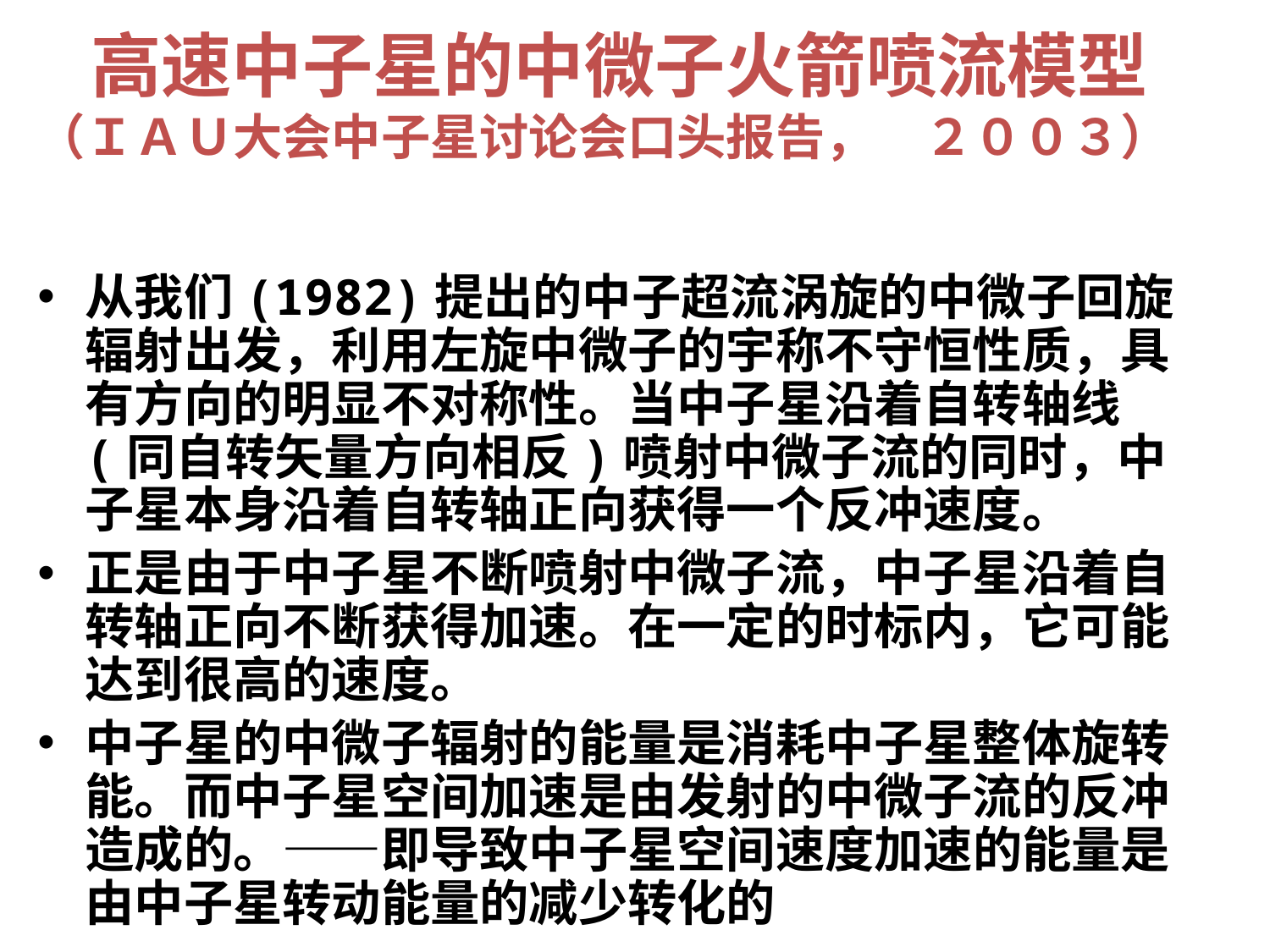

# 高速中子星的中微子火箭喷流模型 （ＩＡＵ大会中子星讨论会口头报告，　２００３）
从我们(1982)提出的中子超流涡旋的中微子回旋辐射出发，利用左旋中微子的宇称不守恒性质，具有方向的明显不对称性。当中子星沿着自转轴线(同自转矢量方向相反)喷射中微子流的同时，中子星本身沿着自转轴正向获得一个反冲速度。
正是由于中子星不断喷射中微子流，中子星沿着自转轴正向不断获得加速。在一定的时标内，它可能达到很高的速度。
中子星的中微子辐射的能量是消耗中子星整体旋转能。而中子星空间加速是由发射的中微子流的反冲造成的。——即导致中子星空间速度加速的能量是由中子星转动能量的减少转化的